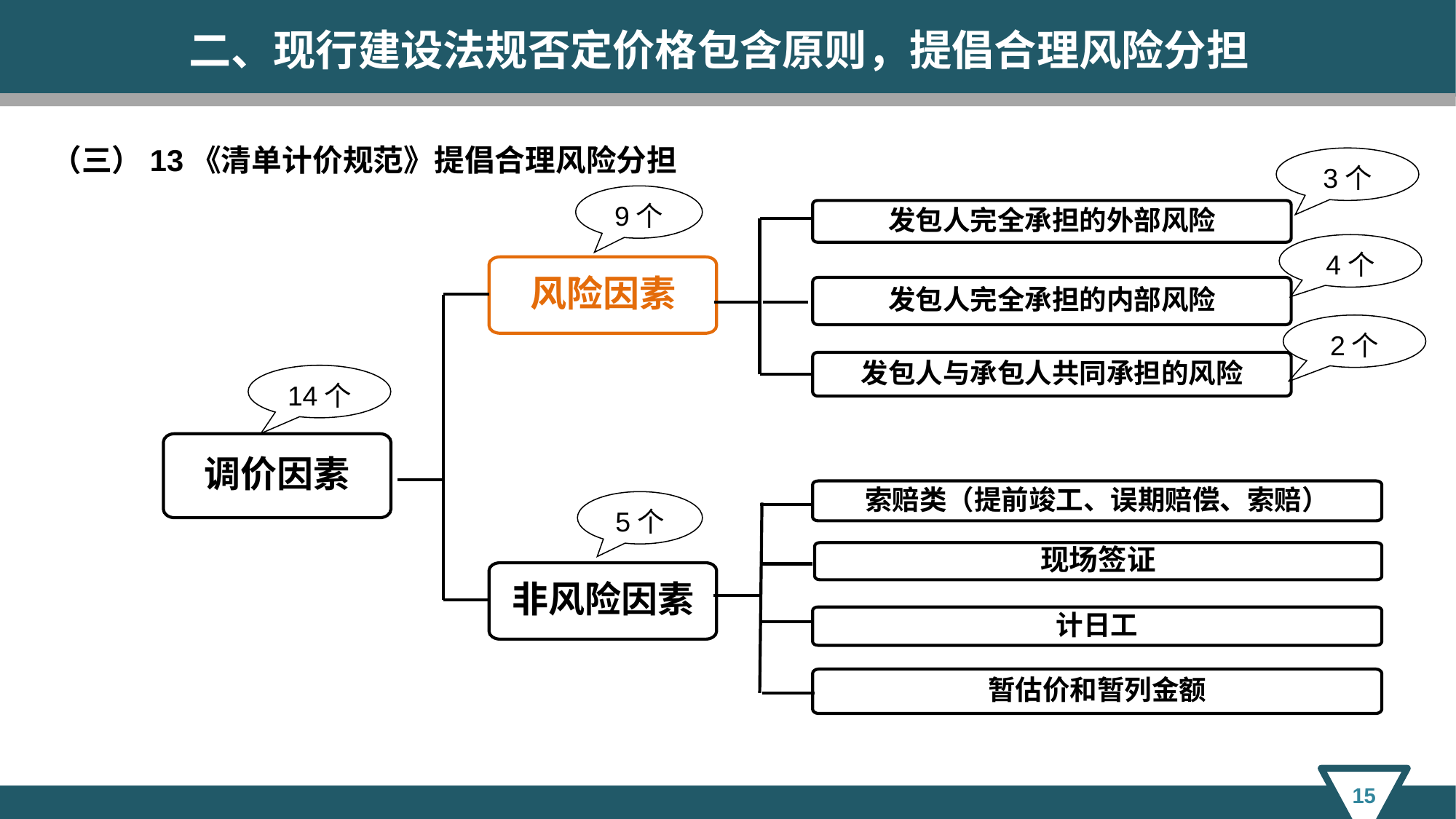

二、现行建设法规否定价格包含原则，提倡合理风险分担
（三）13《清单计价规范》提倡合理风险分担
3个
9个
发包人完全承担的外部风险
发包人完全承担的内部风险
发包人与承包人共同承担的风险
索赔类（提前竣工、误期赔偿、索赔）
现场签证
计日工
暂估价和暂列金额
4个
风险因素
非风险因素
2个
14个
调价因素
5个